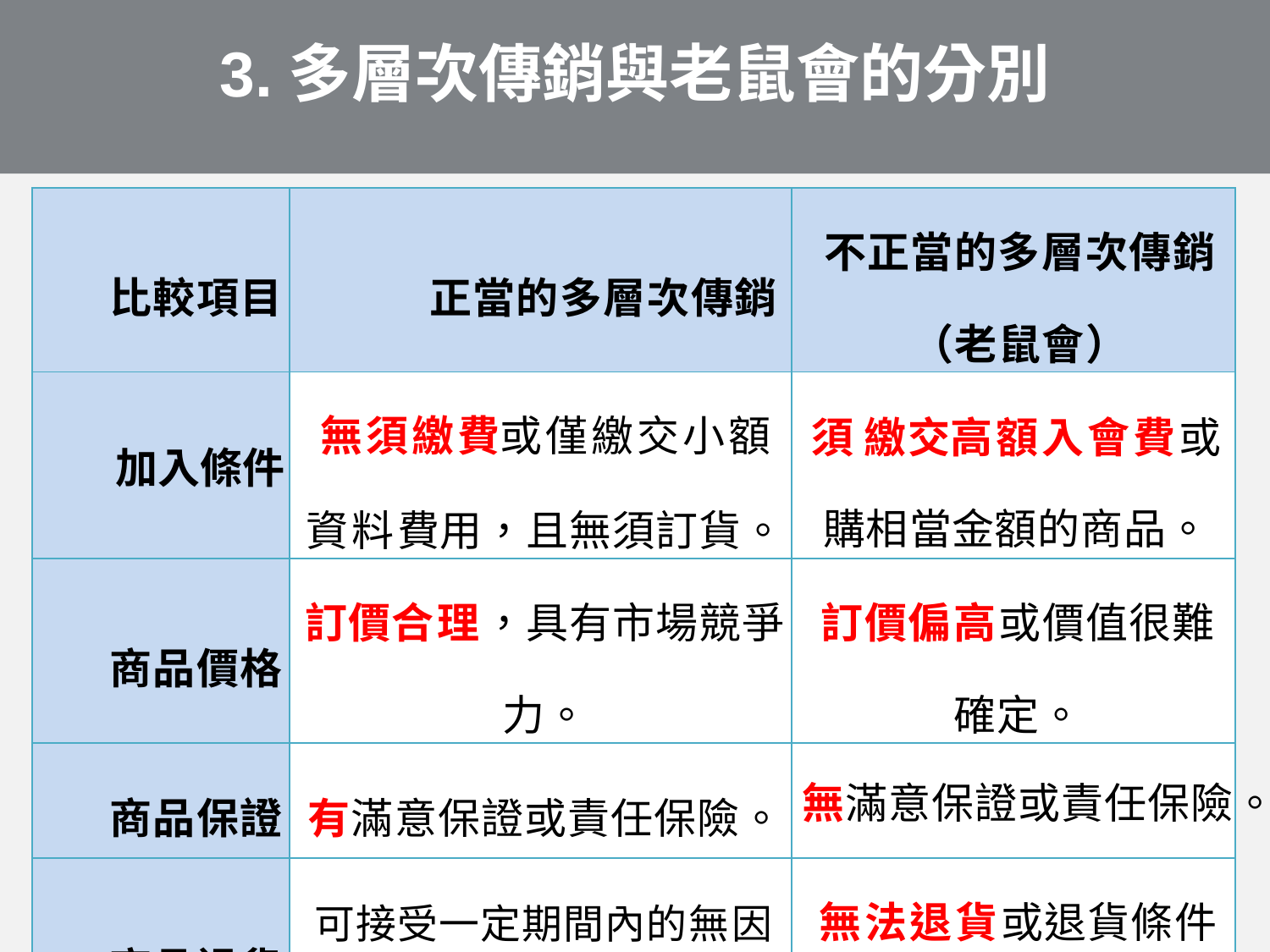

# 3.多層次傳銷與老鼠會的分別
| 比較項目 | 正當的多層次傳銷 | 不正當的多層次傳銷 （老鼠會） |
| --- | --- | --- |
| 加入條件 | 無須繳費或僅繳交小額 資料費用，且無須訂貨。 | 須 繳交高額入會費或購相當金額的商品。 |
| 商品價格 | 訂價合理，具有市場競爭力。 | 訂價偏高或價值很難確定。 |
| 商品保證 | 有滿意保證或責任保險。 | 無滿意保證或責任保險。 |
| 商品退貨 | 可接受一定期間內的無因退貨。 | 無法退貨或退貨條件嚴苛。 |